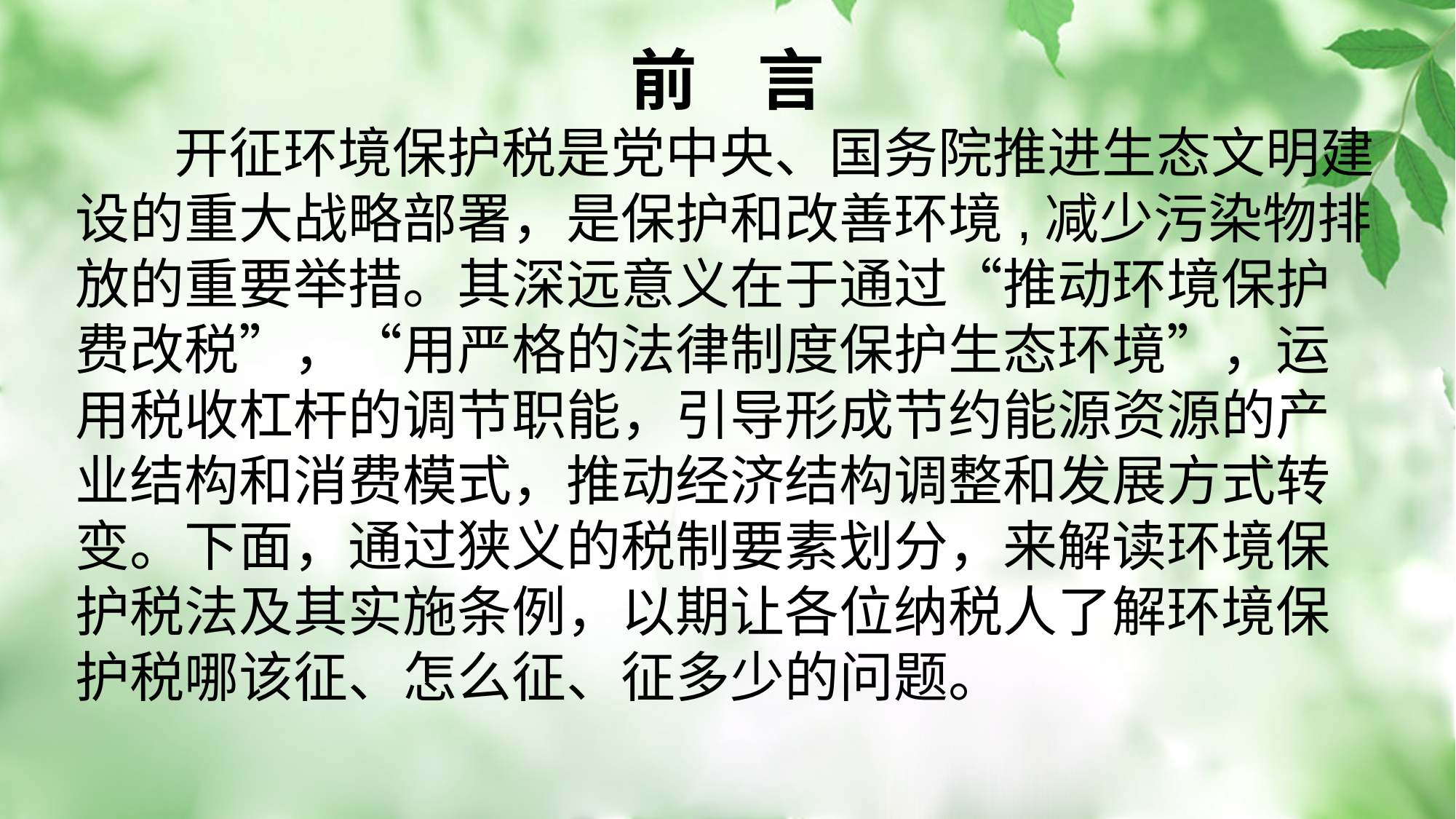

前    言
       开征环境保护税是党中央、国务院推进生态文明建设的重大战略部署，是保护和改善环境,减少污染物排放的重要举措。其深远意义在于通过“推动环境保护费改税”，“用严格的法律制度保护生态环境”，运用税收杠杆的调节职能，引导形成节约能源资源的产业结构和消费模式，推动经济结构调整和发展方式转变。下面，通过狭义的税制要素划分，来解读环境保护税法及其实施条例，以期让各位纳税人了解环境保护税哪该征、怎么征、征多少的问题。